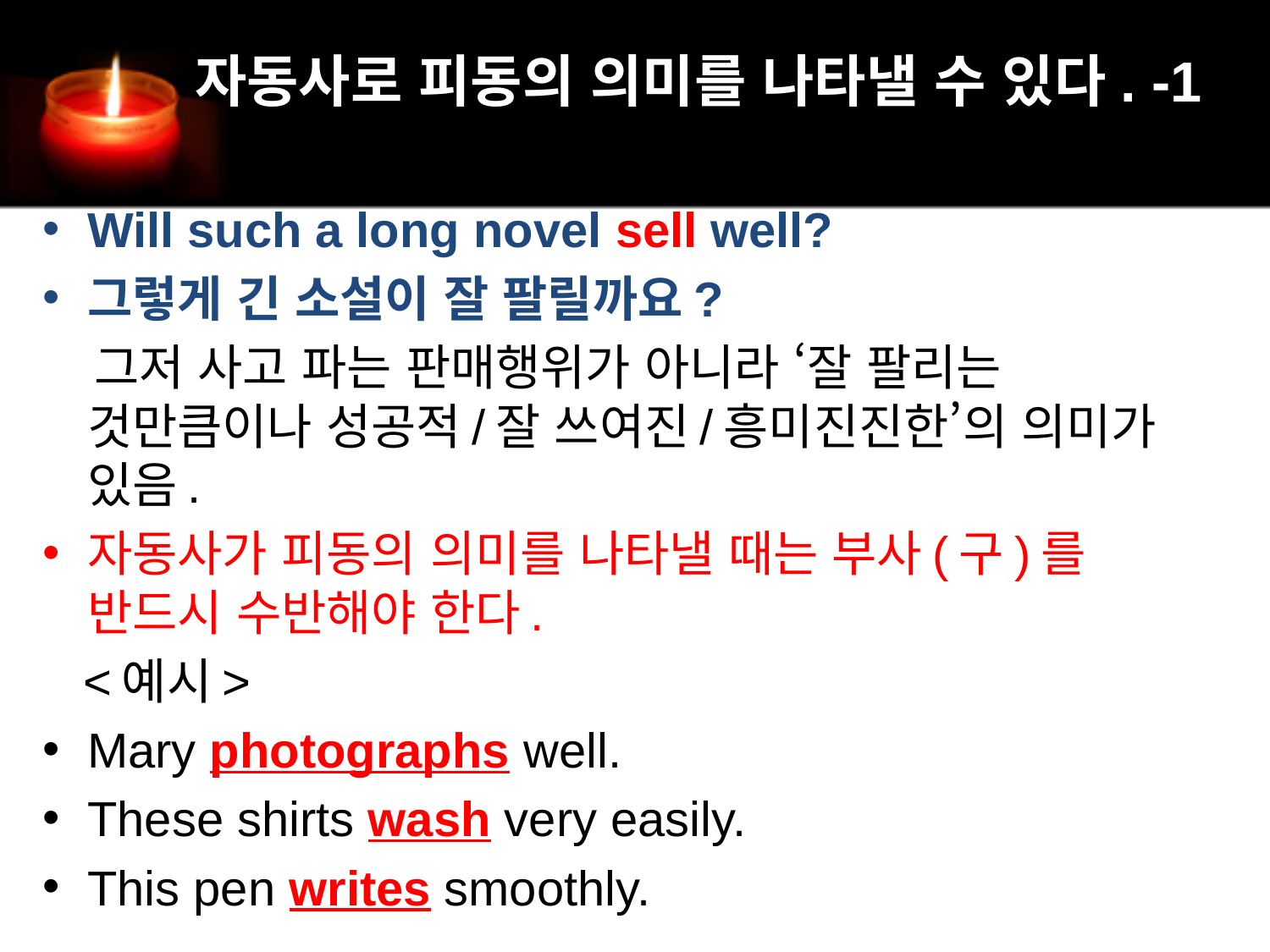

# 자동사로 피동의 의미를 나타낼 수 있다. -1
Will such a long novel sell well?
그렇게 긴 소설이 잘 팔릴까요?
   그저 사고 파는 판매행위가 아니라 ‘잘 팔리는 것만큼이나 성공적/잘 쓰여진/흥미진진한’의 의미가 있음.
자동사가 피동의 의미를 나타낼 때는 부사(구)를 반드시 수반해야 한다.
   <예시>
Mary photographs well.
These shirts wash very easily.
This pen writes smoothly.